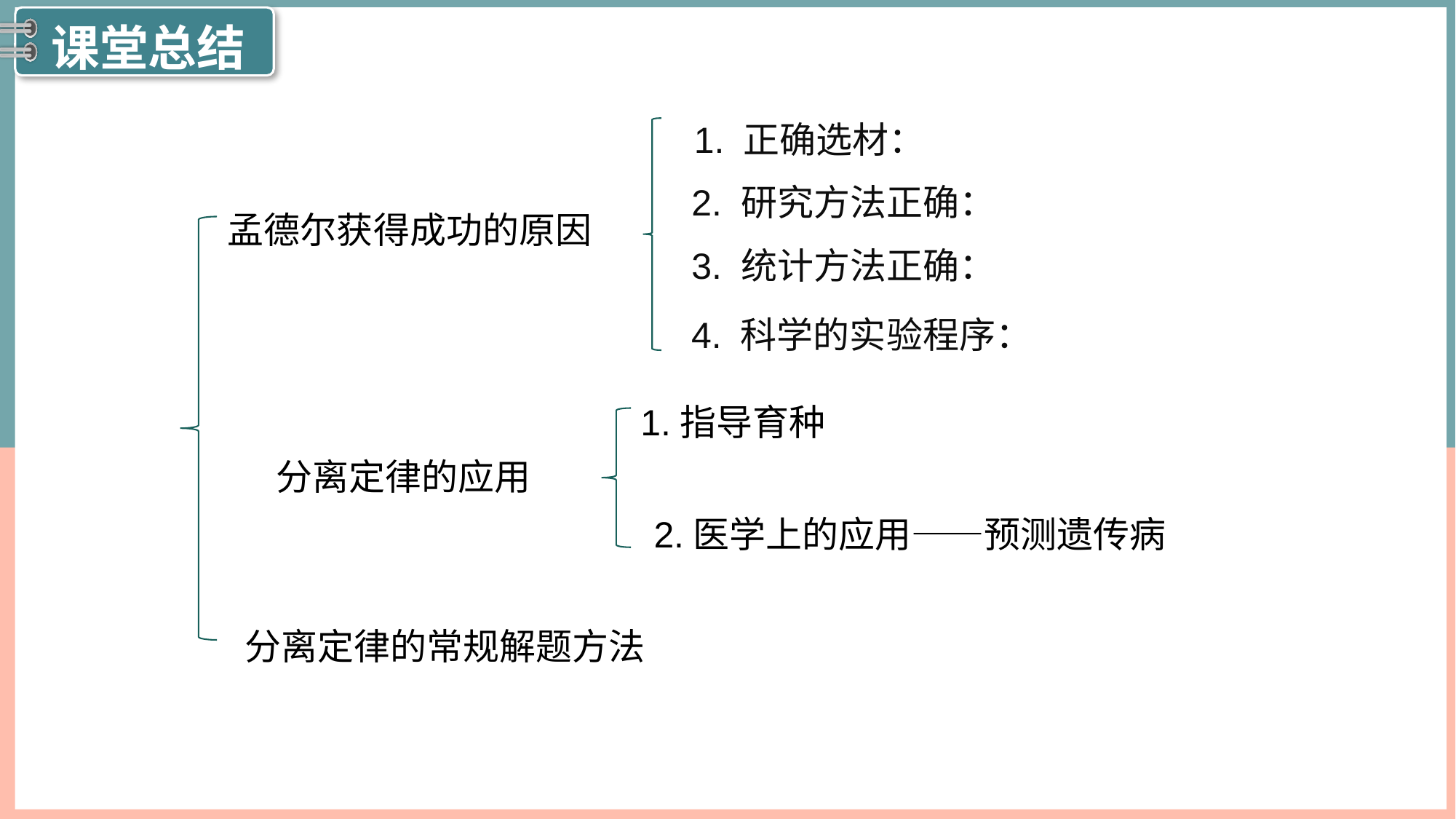

1. 正确选材：

2. 研究方法正确：
孟德尔获得成功的原因

3. 统计方法正确：
4. 科学的实验程序：
1.指导育种

分离定律的应用
2.医学上的应用——预测遗传病
分离定律的常规解题方法